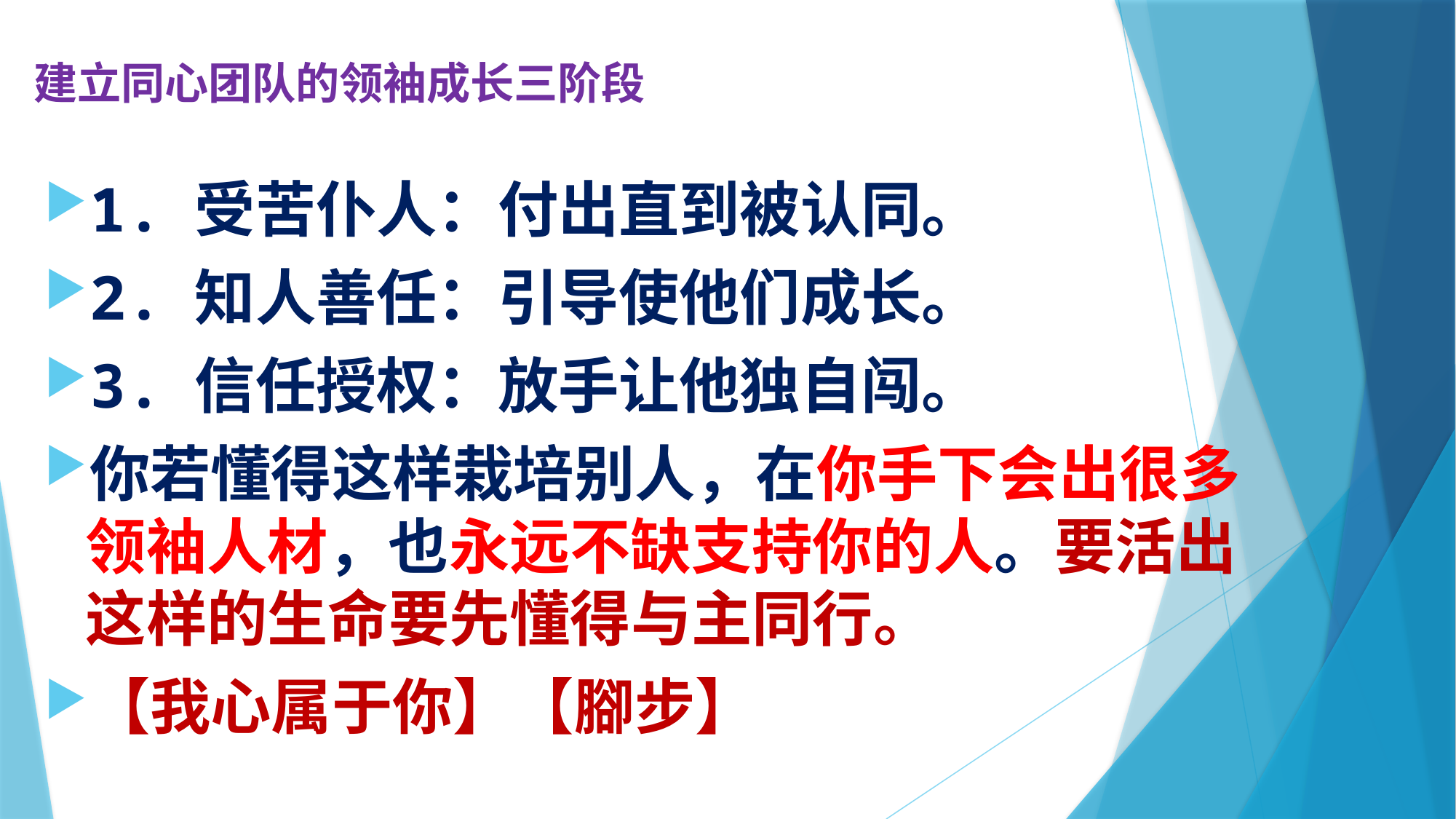

# 建立同心团队的领袖成长三阶段
1.	受苦仆人：付出直到被认同。
2.	知人善任：引导使他们成长。
3.	信任授权：放手让他独自闯。
你若懂得这样栽培别人，在你手下会出很多领袖人材，也永远不缺支持你的人。要活出这样的生命要先懂得与主同行。
【我心属于你】【腳步】